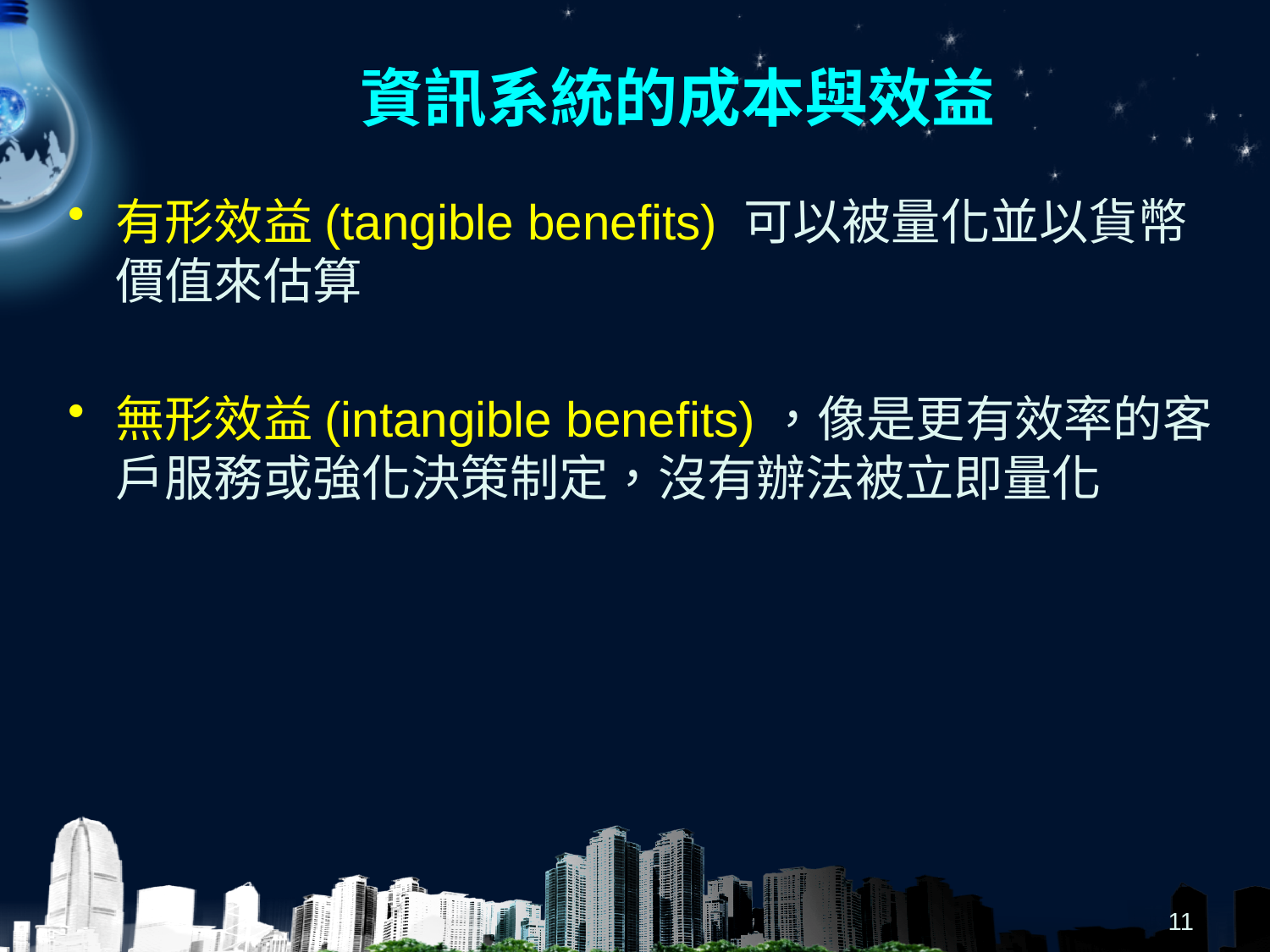

# 資訊系統的成本與效益
有形效益(tangible benefits) 可以被量化並以貨幣價值來估算

無形效益(intangible benefits)，像是更有效率的客戶服務或強化決策制定，沒有辦法被立即量化
11